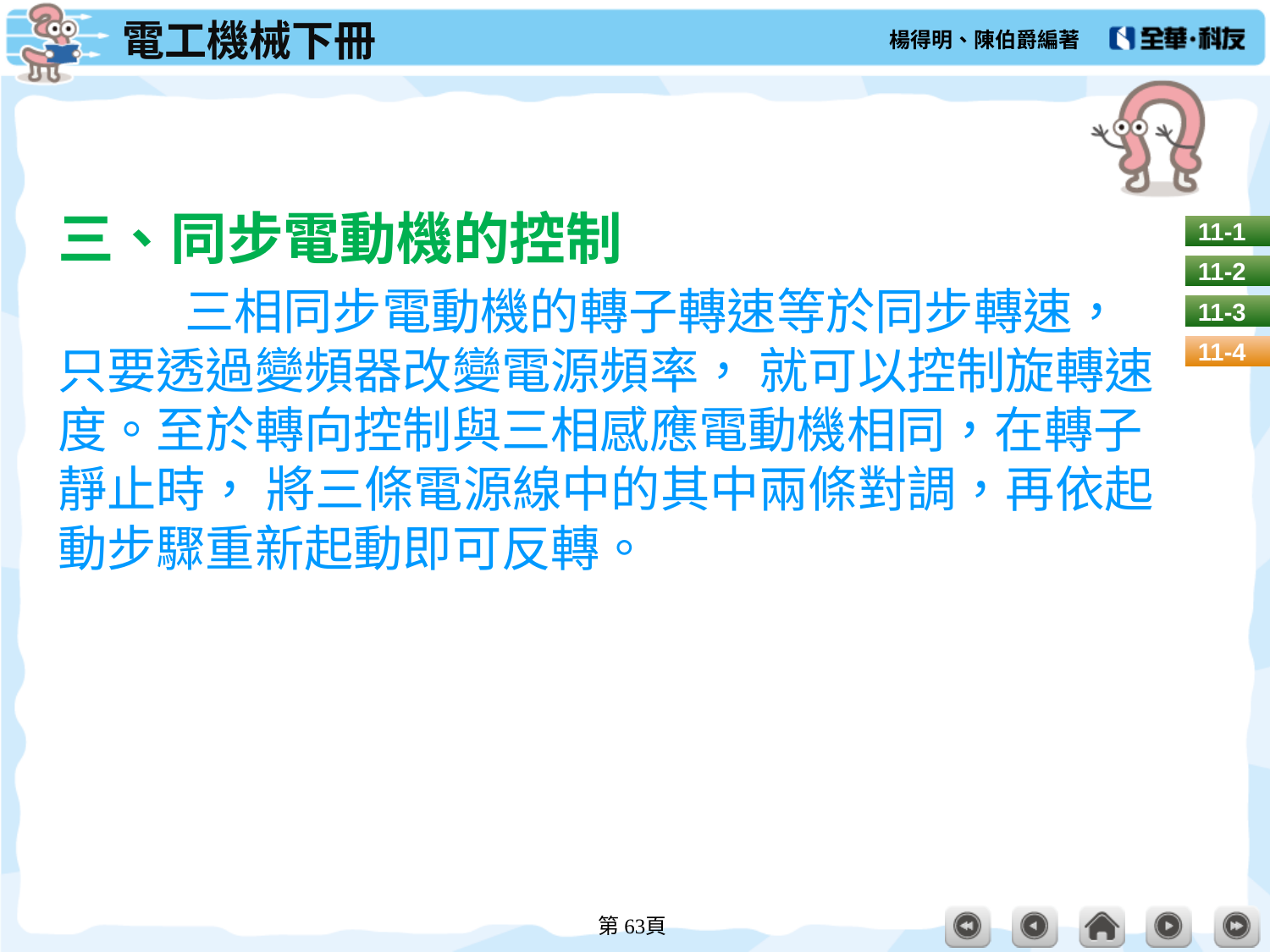

#
三、同步電動機的控制
	三相同步電動機的轉子轉速等於同步轉速，只要透過變頻器改變電源頻率， 就可以控制旋轉速度。至於轉向控制與三相感應電動機相同，在轉子靜止時， 將三條電源線中的其中兩條對調，再依起動步驟重新起動即可反轉。